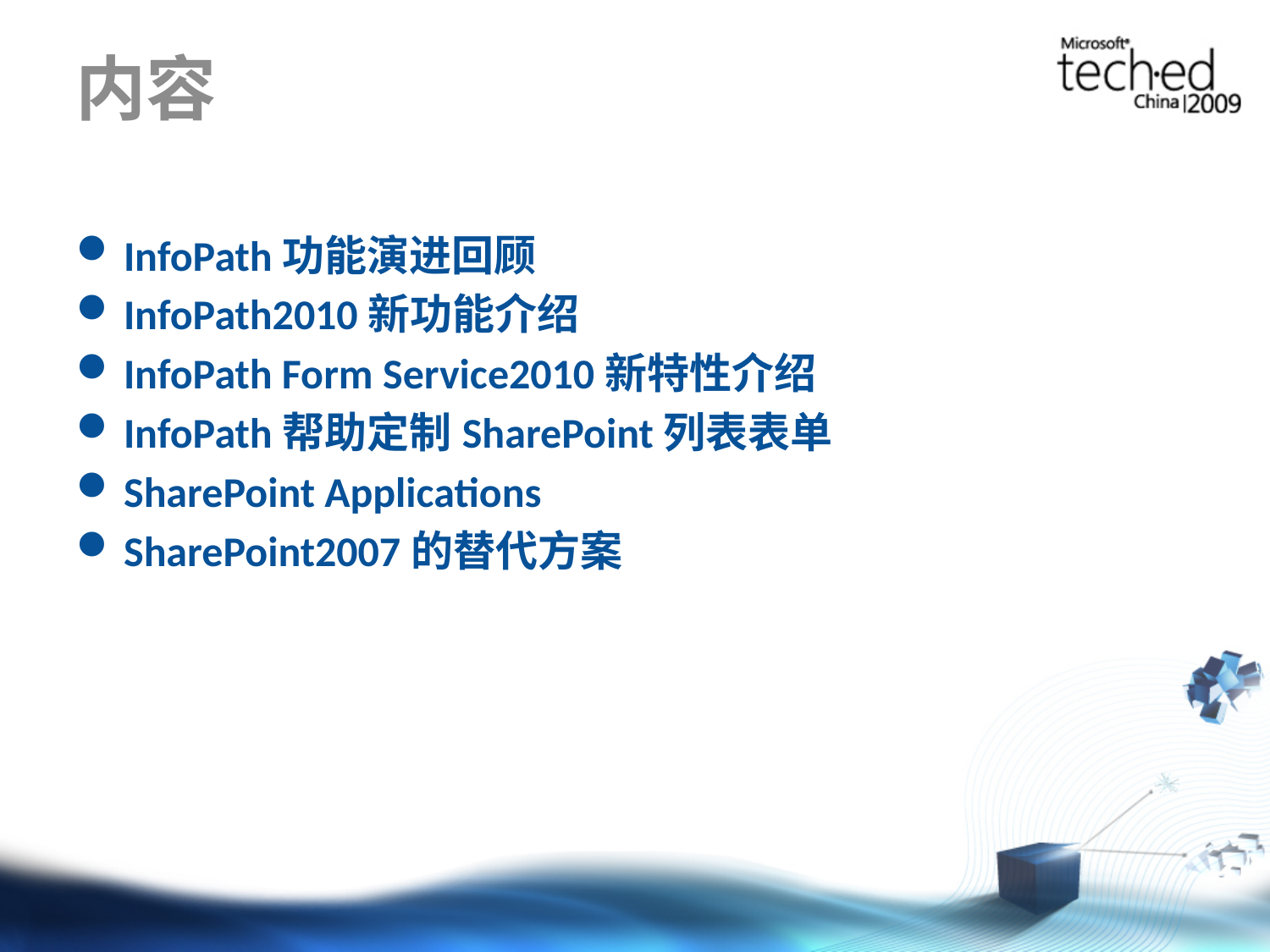

# 内容
InfoPath功能演进回顾
InfoPath2010新功能介绍
InfoPath Form Service2010新特性介绍
InfoPath帮助定制SharePoint列表表单
SharePoint Applications
SharePoint2007的替代方案